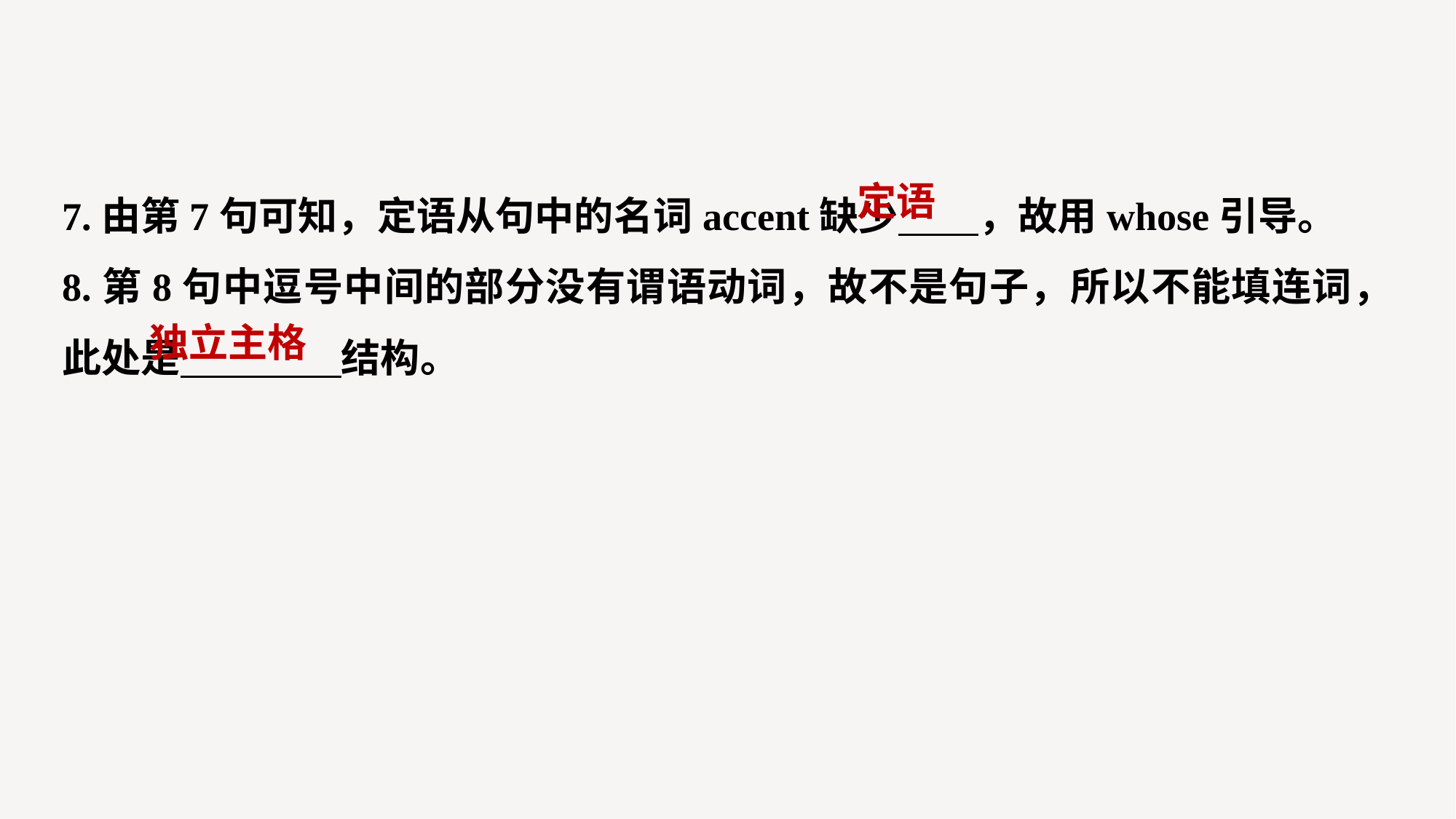

7.由第7句可知，定语从句中的名词accent缺少         ，故用whose引导。
8.第8句中逗号中间的部分没有谓语动词，故不是句子，所以不能填连词，此处是                  结构。
定语
独立主格